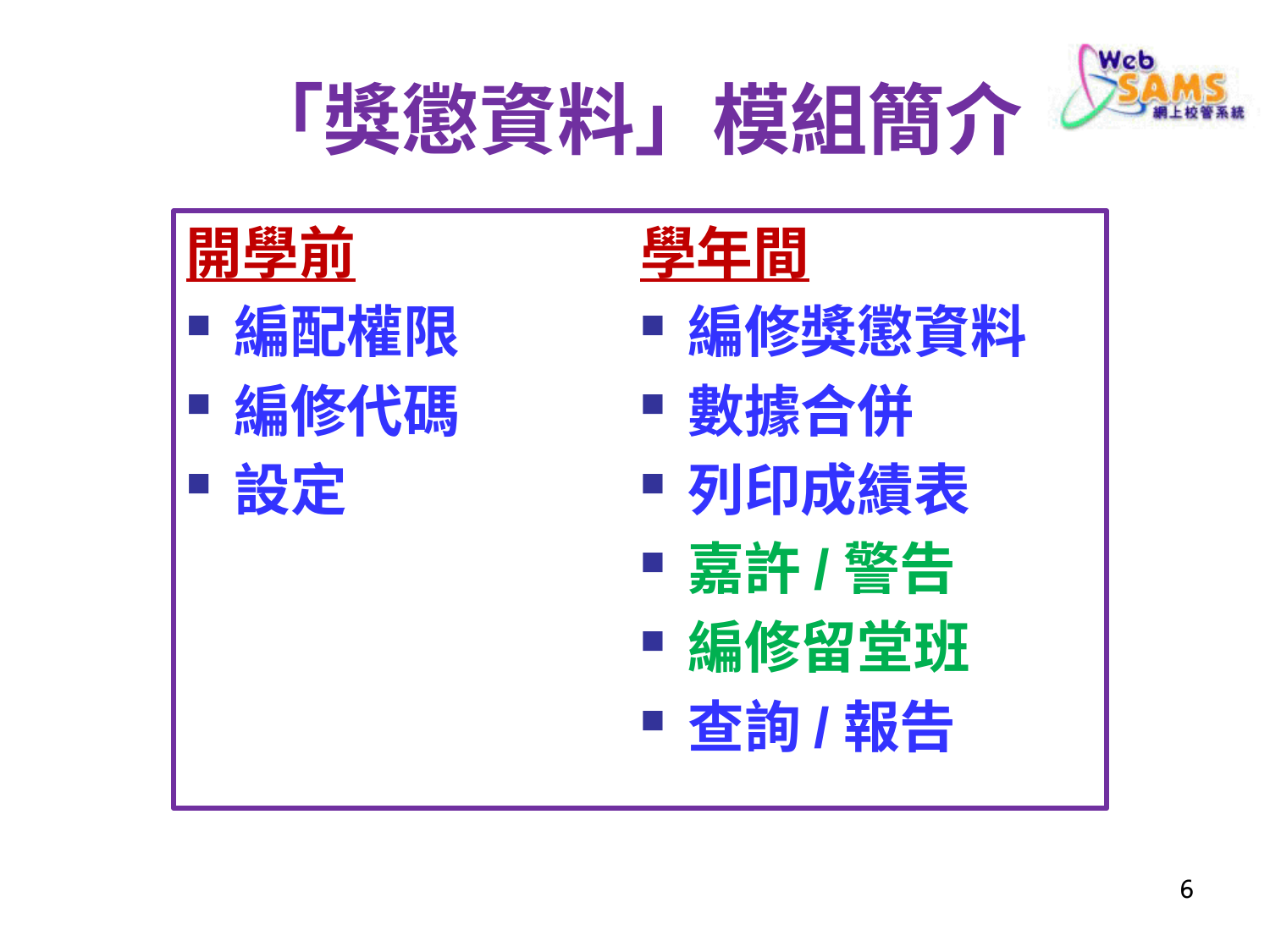

# 「獎懲資料」模組簡介
開學前
編配權限
編修代碼
設定

學年間
編修獎懲資料
數據合併
列印成績表
嘉許/警告
編修留堂班
查詢/報告

6